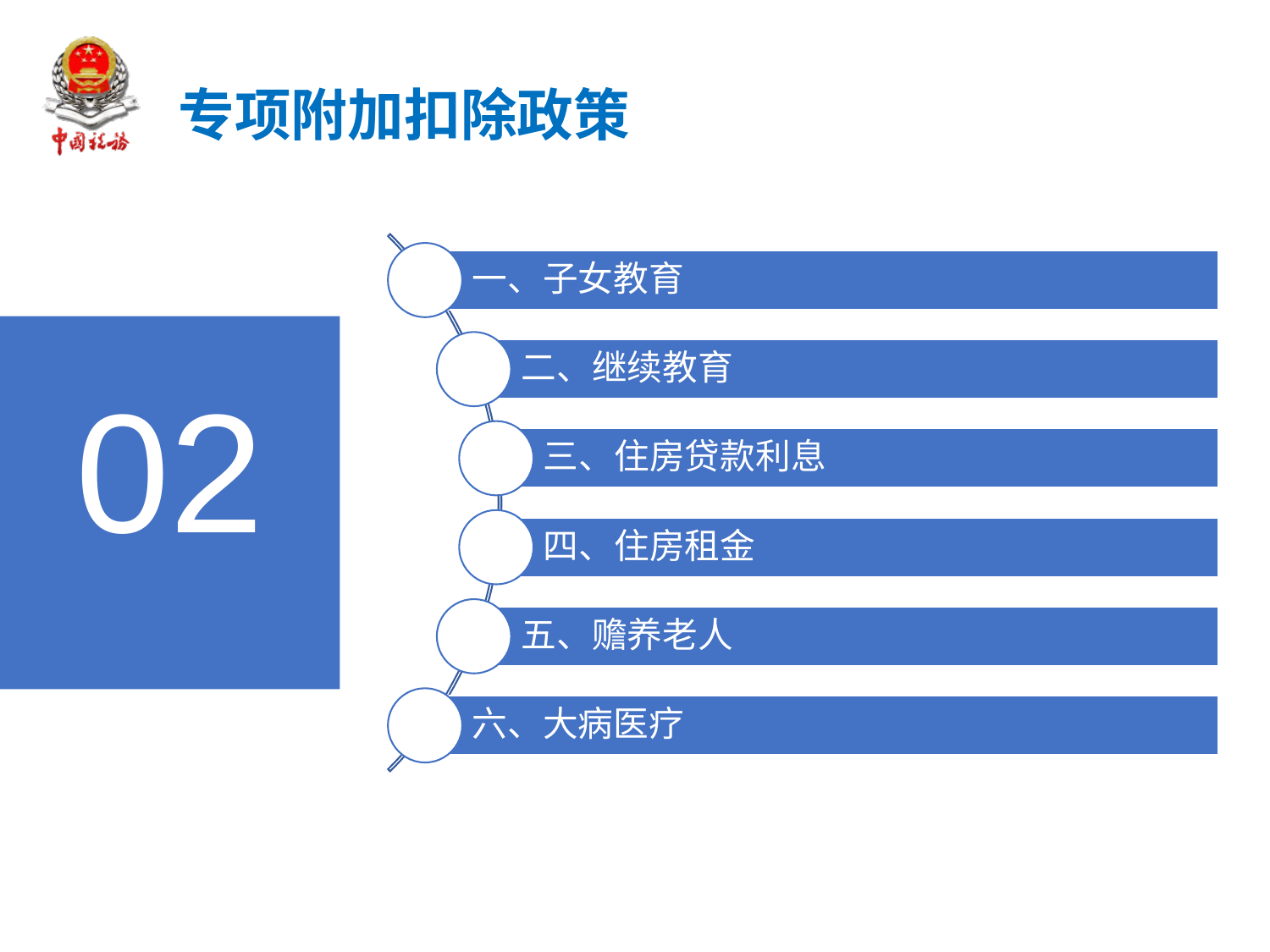

专项附加扣除政策
一、子女教育
二、继续教育
三、住房贷款利息
四、住房租金
五、赡养老人
六、大病医疗

02